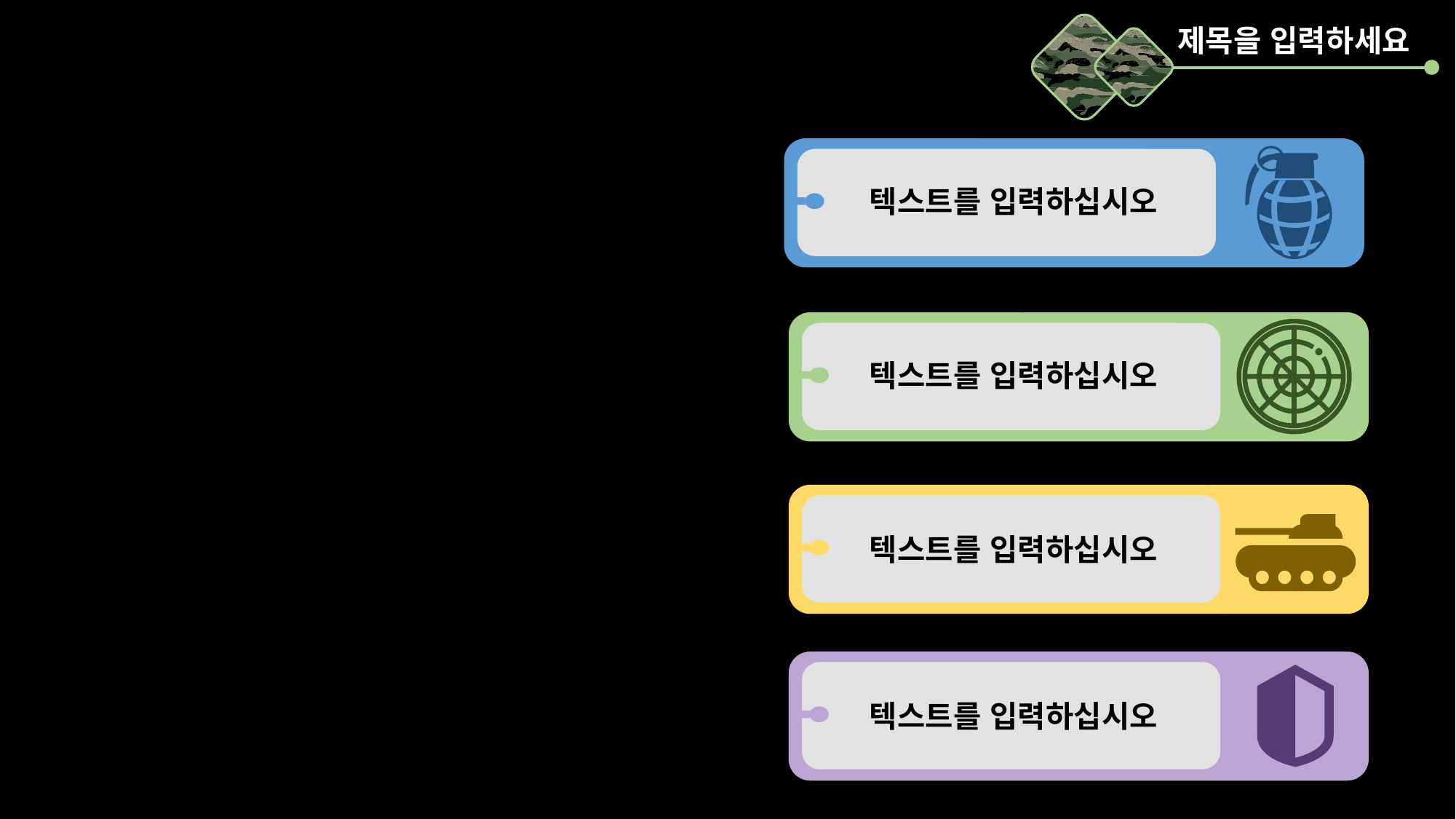

제목을 입력하세요

텍스트를 입력하십시오

텍스트를 입력하십시오

텍스트를 입력하십시오

텍스트를 입력하십시오